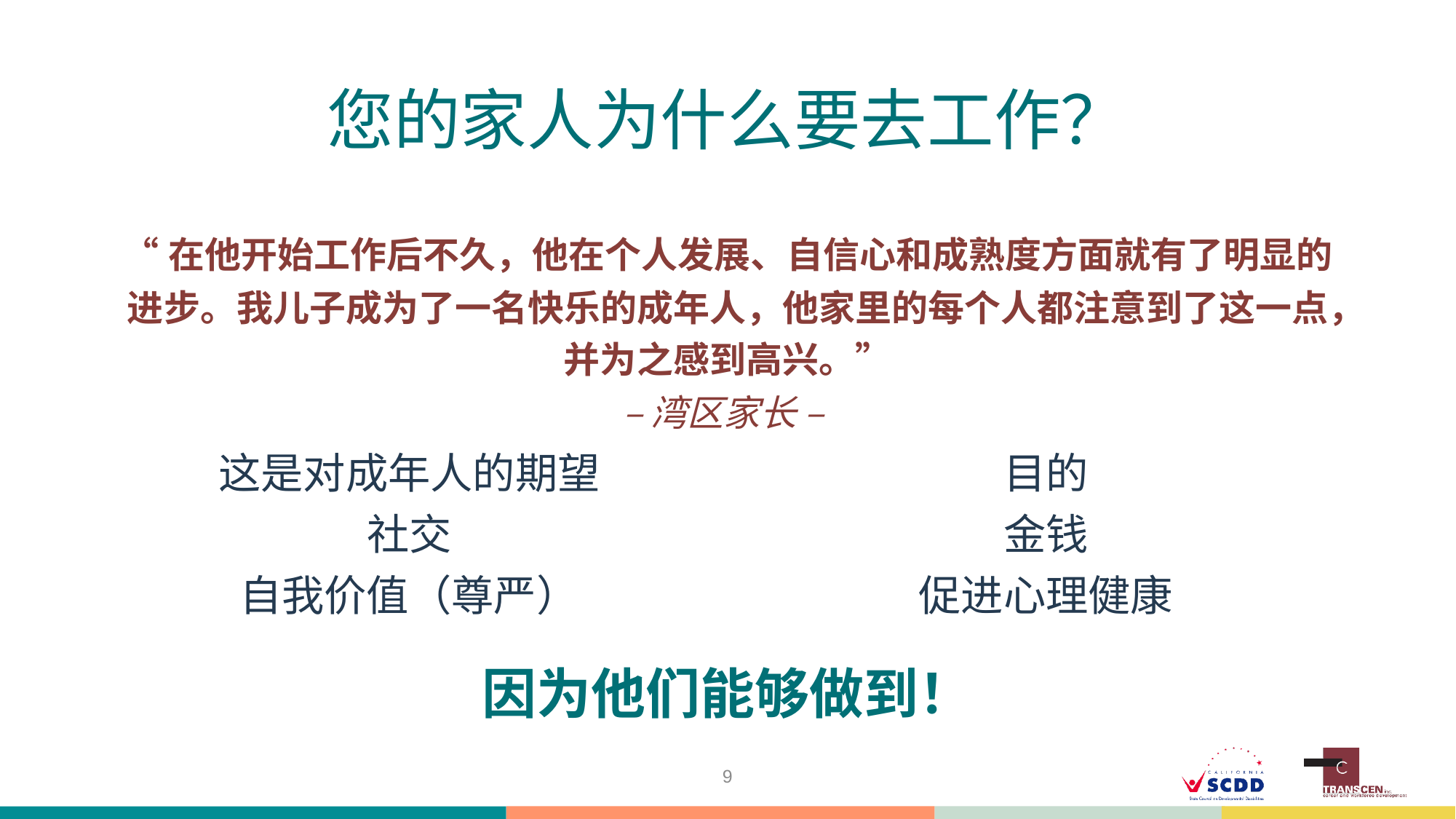

# 您的家人为什么要去工作？
“在他开始工作后不久，他在个人发展、自信心和成熟度方面就有了明显的进步。我儿子成为了一名快乐的成年人，他家里的每个人都注意到了这一点，并为之感到高兴。”
– 湾区家长 –
这是对成年人的期望
社交
自我价值（尊严）

目的
金钱
促进心理健康
因为他们能够做到！
9